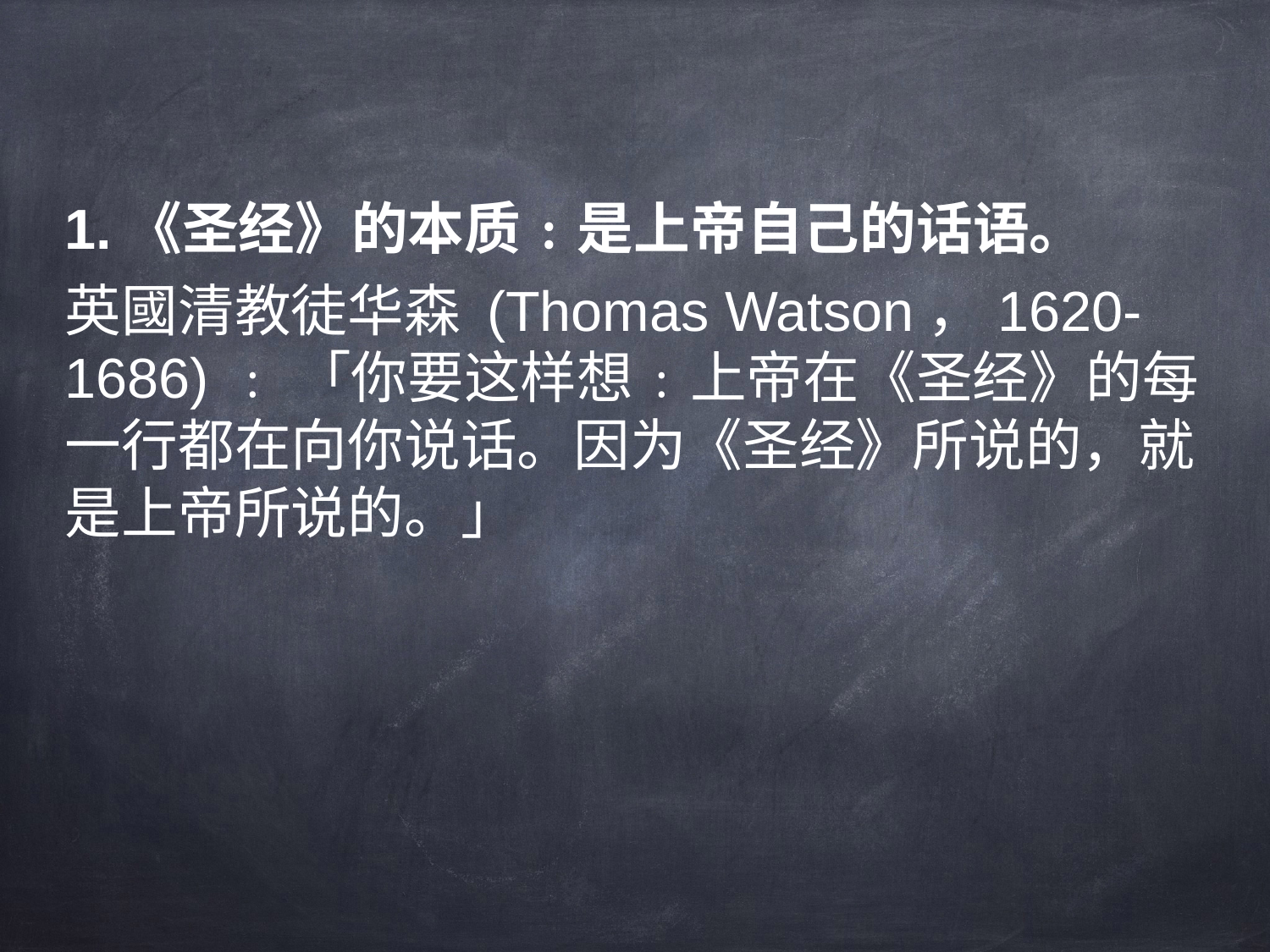

1.《圣经》的本质﹕是上帝自己的话语。
英國清教徒华森 (Thomas Watson，1620-1686) ﹕「你要这样想﹕上帝在《圣经》的每一行都在向你说话。因为《圣经》所说的，就是上帝所说的。」